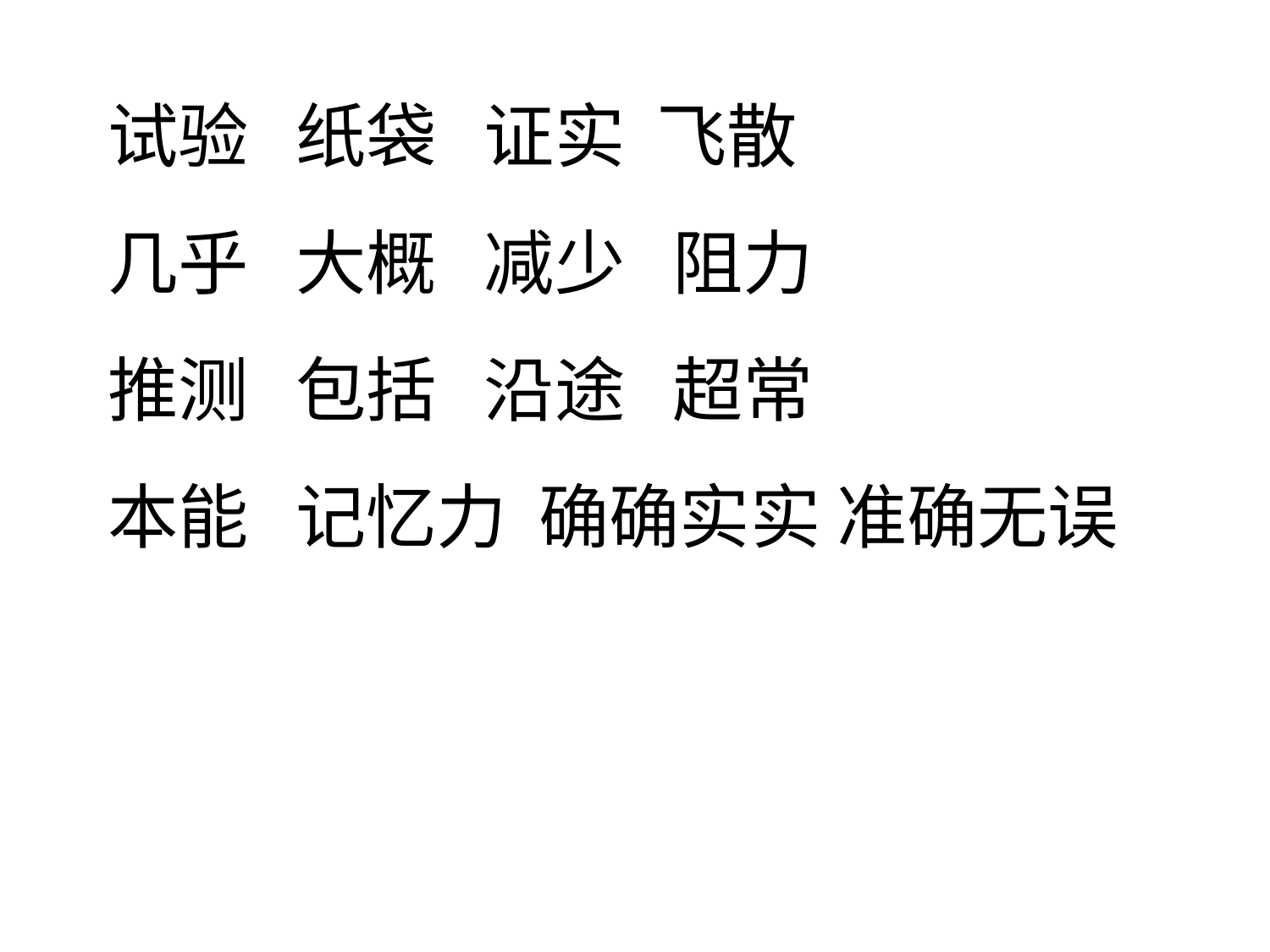

# 试验   纸袋   证实  飞散 几乎   大概   减少   阻力 推测   包括   沿途   超常 本能   记忆力  确确实实 准确无误